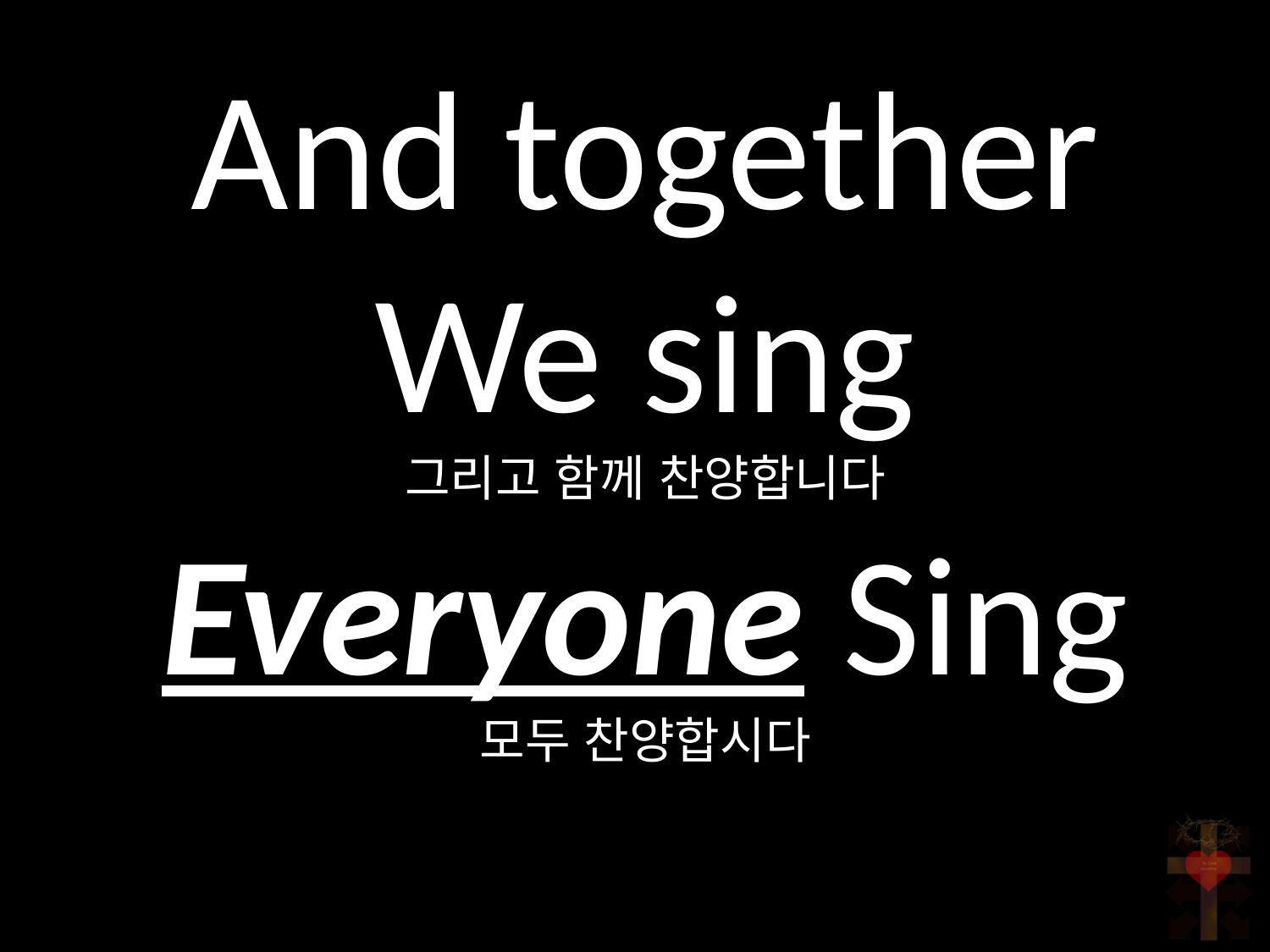

And together
We sing
그리고 함께 찬양합니다
Everyone Sing
모두 찬양합시다